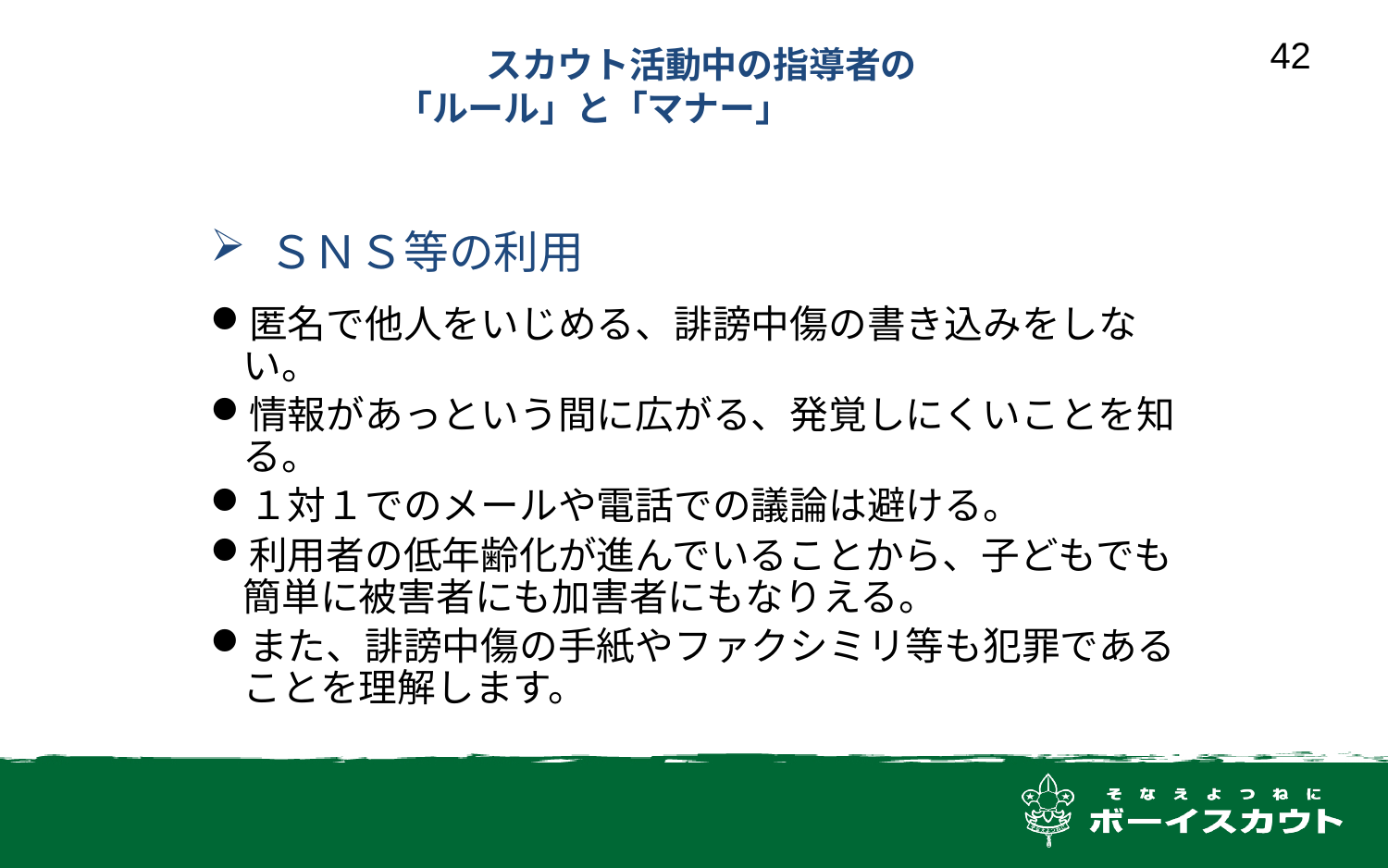

42
スカウト活動中の指導者の
「ルール」と「マナー」
ＳＮＳ等の利用
匿名で他人をいじめる、誹謗中傷の書き込みをしない。
情報があっという間に広がる、発覚しにくいことを知る。
１対１でのメールや電話での議論は避ける。
利用者の低年齢化が進んでいることから、子どもでも簡単に被害者にも加害者にもなりえる。
また、誹謗中傷の手紙やファクシミリ等も犯罪であることを理解します。